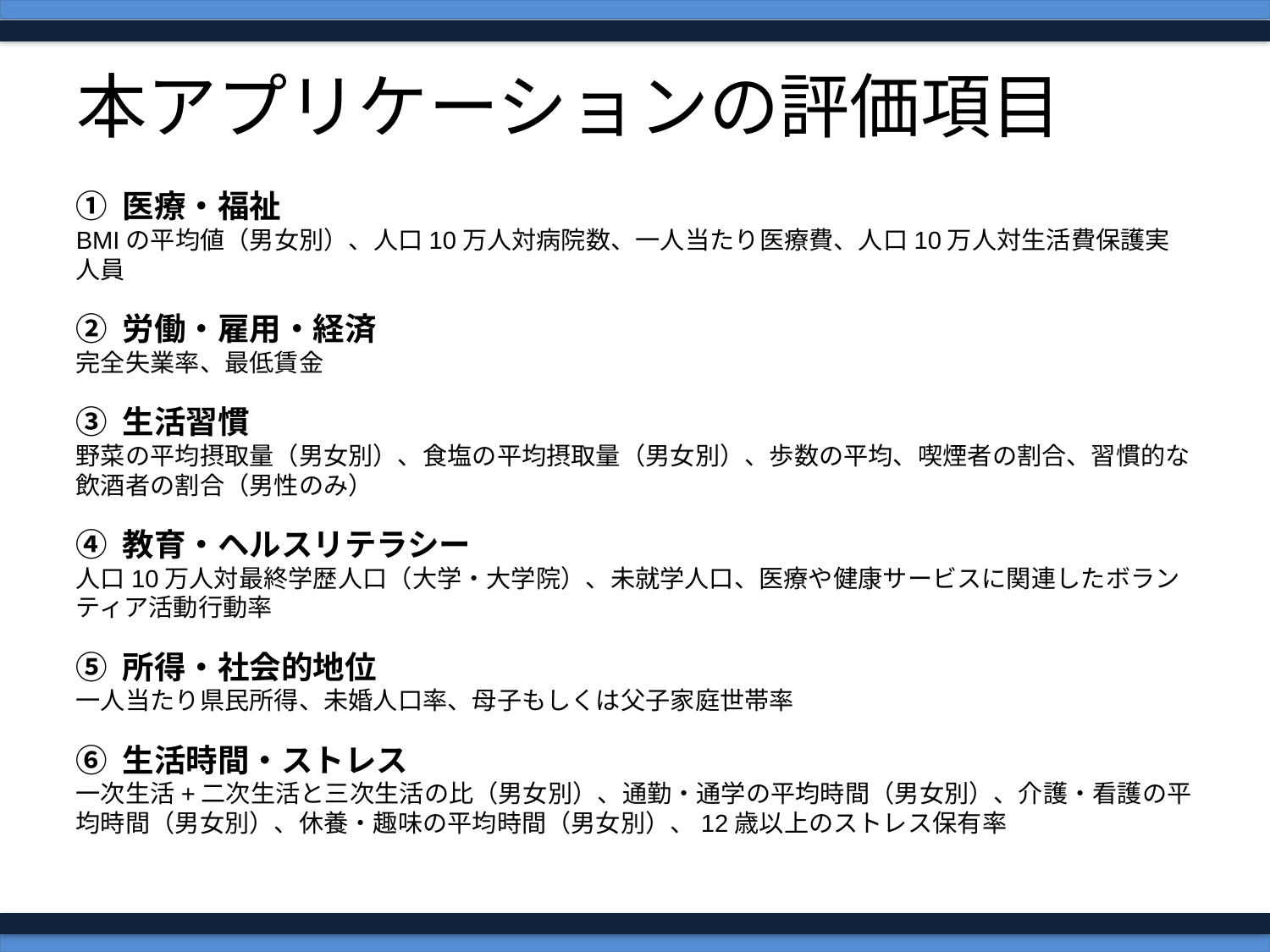

# 本アプリケーションの評価項目
① 医療・福祉
BMIの平均値（男女別）、人口10万人対病院数、一人当たり医療費、人口10万人対生活費保護実人員

② 労働・雇用・経済
完全失業率、最低賃金

③ 生活習慣
野菜の平均摂取量（男女別）、食塩の平均摂取量（男女別）、歩数の平均、喫煙者の割合、習慣的な飲酒者の割合（男性のみ）

④ 教育・ヘルスリテラシー
人口10万人対最終学歴人口（大学・大学院）、未就学人口、医療や健康サービスに関連したボランティア活動行動率

⑤ 所得・社会的地位
一人当たり県民所得、未婚人口率、母子もしくは父子家庭世帯率

⑥ 生活時間・ストレス
一次生活+二次生活と三次生活の比（男女別）、通勤・通学の平均時間（男女別）、介護・看護の平均時間（男女別）、休養・趣味の平均時間（男女別）、12歳以上のストレス保有率